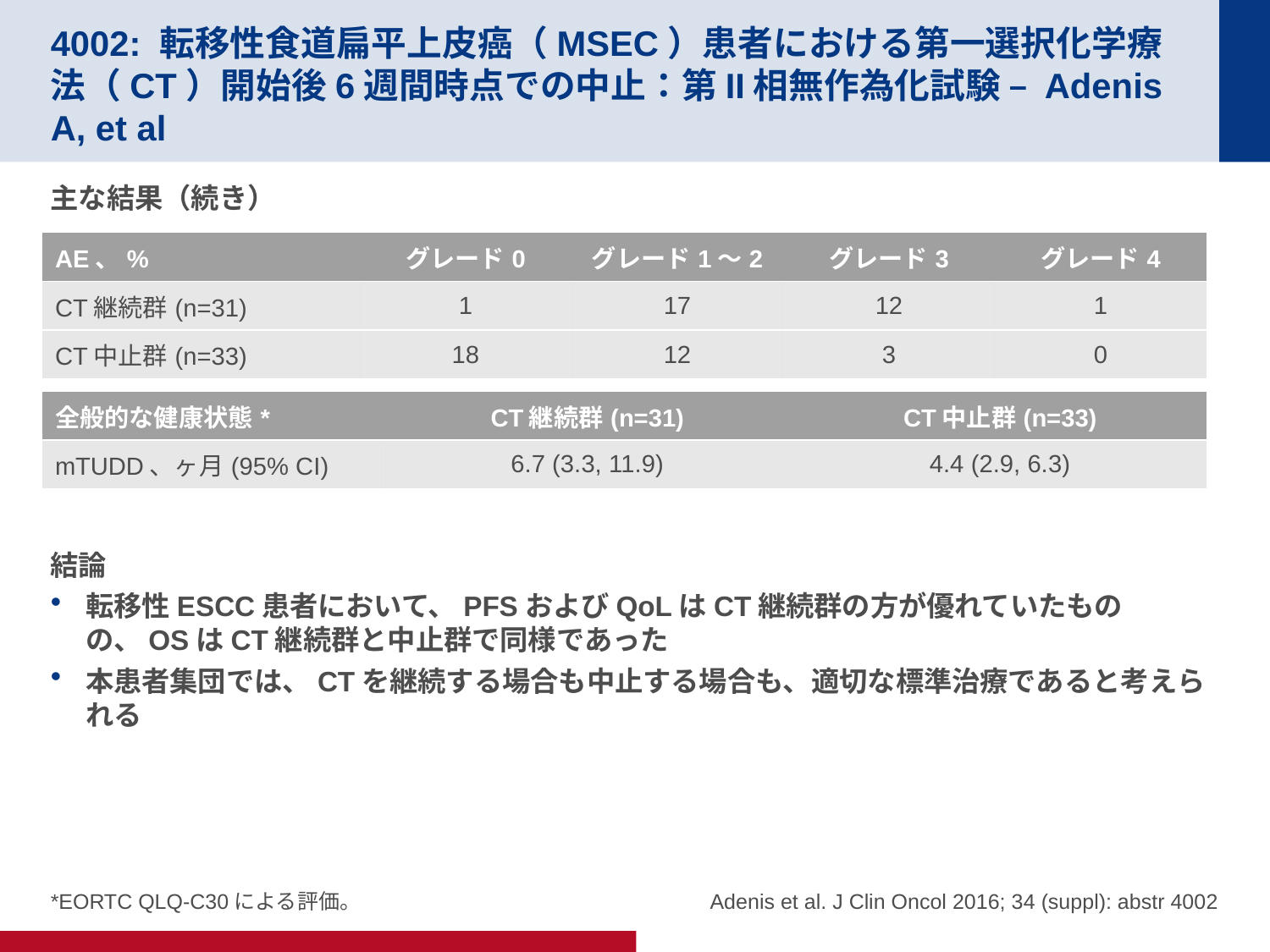

# 4002: 転移性食道扁平上皮癌（MSEC）患者における第一選択化学療法（CT）開始後6週間時点での中止：第II相無作為化試験 – Adenis A, et al
主な結果（続き）

結論
転移性ESCC患者において、PFSおよびQoLはCT継続群の方が優れていたものの、OSはCT継続群と中止群で同様であった
本患者集団では、CTを継続する場合も中止する場合も、適切な標準治療であると考えられる
| AE、% | グレード0 | グレード1～2 | グレード3 | グレード4 |
| --- | --- | --- | --- | --- |
| CT継続群(n=31) | 1 | 17 | 12 | 1 |
| CT中止群(n=33) | 18 | 12 | 3 | 0 |
| 全般的な健康状態\* | CT継続群(n=31) | CT中止群(n=33) |
| --- | --- | --- |
| mTUDD、ヶ月(95% CI) | 6.7 (3.3, 11.9) | 4.4 (2.9, 6.3) |
 Adenis et al. J Clin Oncol 2016; 34 (suppl): abstr 4002
*EORTC QLQ-C30による評価。